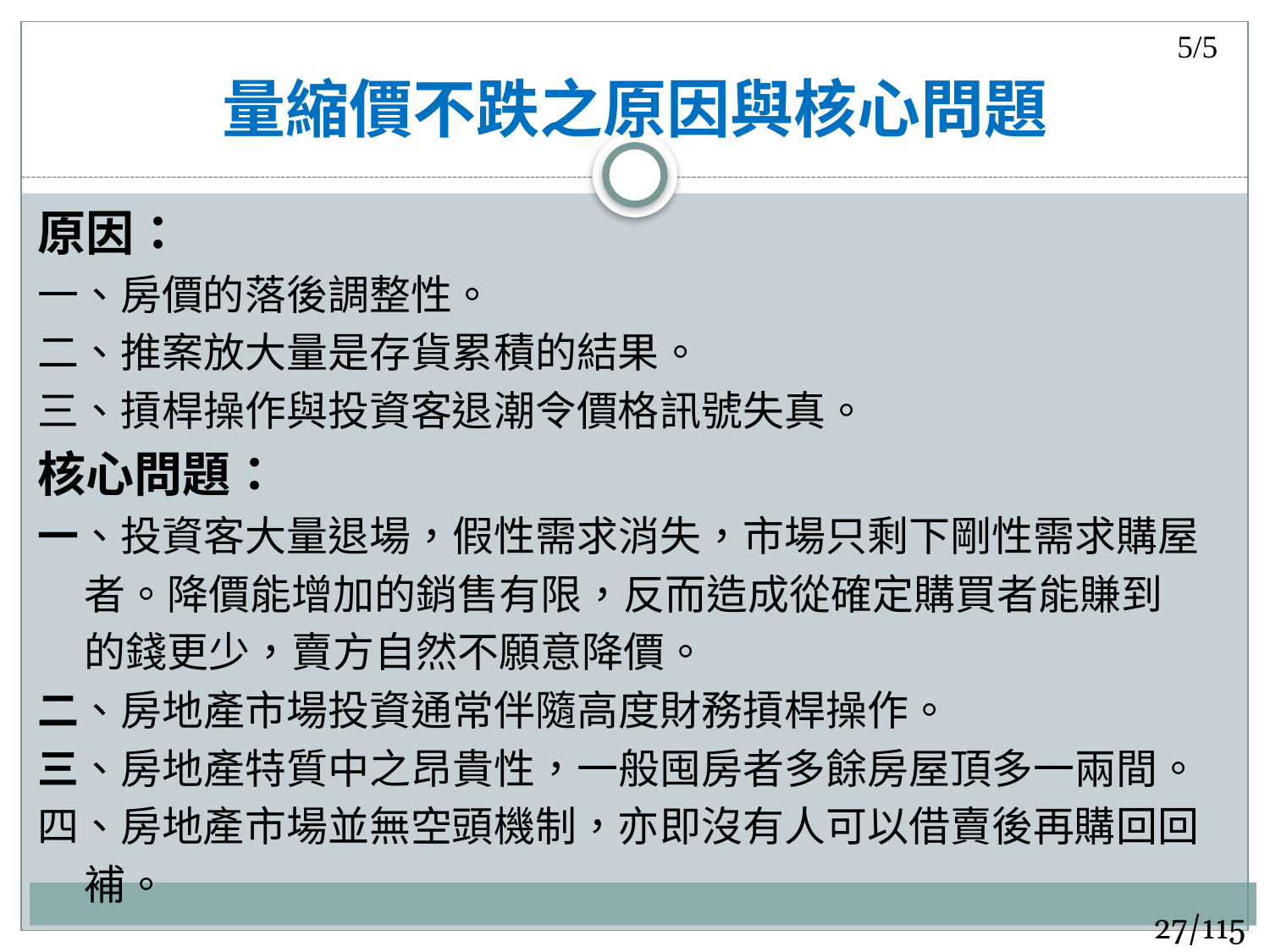

5/5
# 量縮價不跌之原因與核心問題
原因：
一、房價的落後調整性。
二、推案放大量是存貨累積的結果。
三、摃桿操作與投資客退潮令價格訊號失真。
核心問題：
一、投資客大量退場，假性需求消失，市場只剩下剛性需求購屋
    者。降價能增加的銷售有限，反而造成從確定購買者能賺到
    的錢更少，賣方自然不願意降價。
二、房地產市場投資通常伴隨高度財務摃桿操作。
三、房地產特質中之昂貴性，一般囤房者多餘房屋頂多一兩間。
四、房地產市場並無空頭機制，亦即沒有人可以借賣後再購回回
    補。